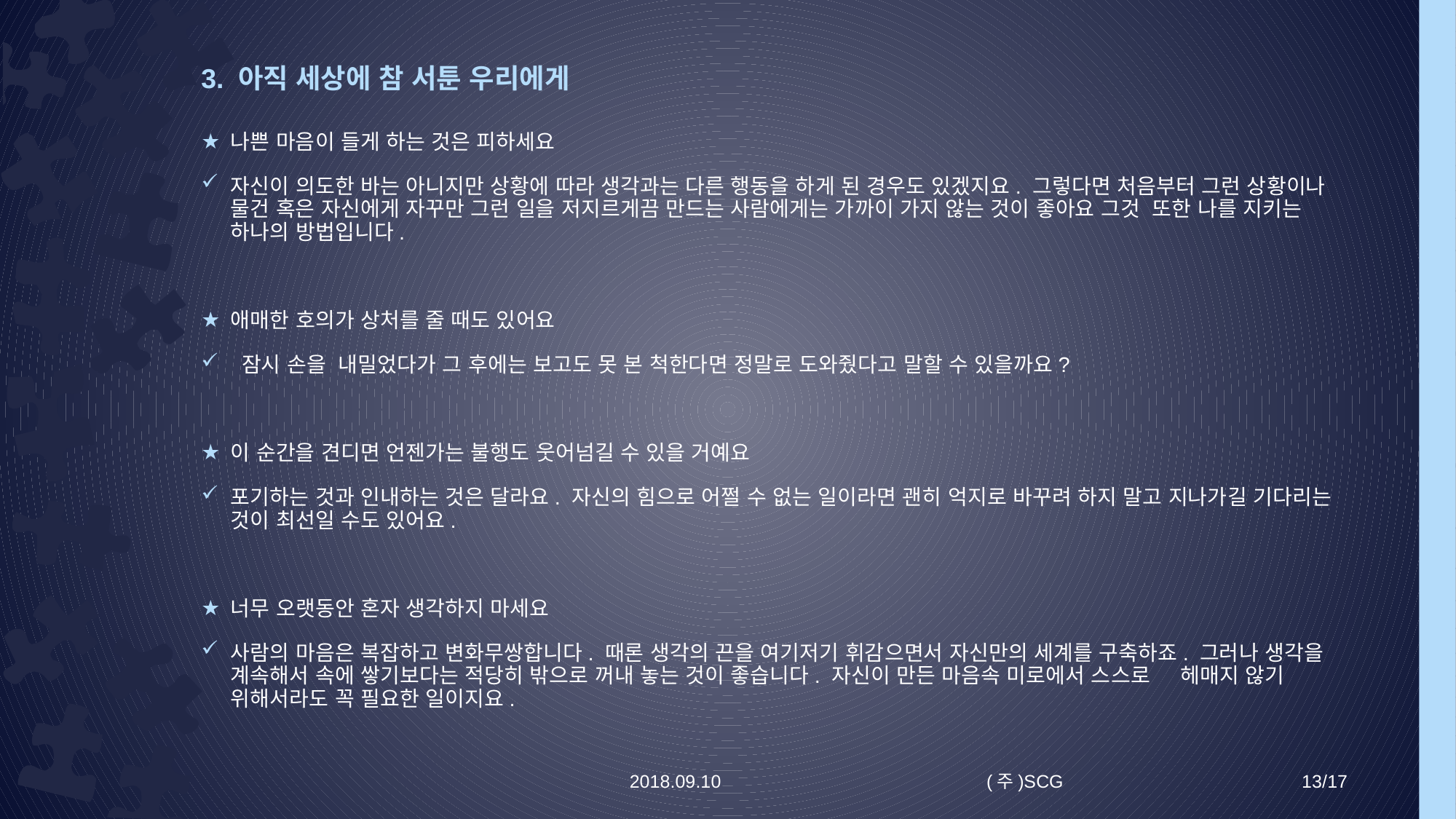

# 3. 아직 세상에 참 서툰 우리에게
나쁜 마음이 들게 하는 것은 피하세요
자신이 의도한 바는 아니지만 상황에 따라 생각과는 다른 행동을 하게 된 경우도 있겠지요. 그렇다면 처음부터 그런 상황이나 물건 혹은 자신에게 자꾸만 그런 일을 저지르게끔 만드는 사람에게는 가까이 가지 않는 것이 좋아요 그것  또한 나를 지키는 하나의 방법입니다.

애매한 호의가 상처를 줄 때도 있어요
 잠시 손을  내밀었다가 그 후에는 보고도 못 본 척한다면 정말로 도와줬다고 말할 수 있을까요?

이 순간을 견디면 언젠가는 불행도 웃어넘길 수 있을 거예요
포기하는 것과 인내하는 것은 달라요. 자신의 힘으로 어쩔 수 없는 일이라면 괜히 억지로 바꾸려 하지 말고 지나가길 기다리는 것이 최선일 수도 있어요.

너무 오랫동안 혼자 생각하지 마세요
사람의 마음은 복잡하고 변화무쌍합니다. 때론 생각의 끈을 여기저기 휘감으면서 자신만의 세계를 구축하죠. 그러나 생각을 계속해서 속에 쌓기보다는 적당히 밖으로 꺼내 놓는 것이 좋습니다. 자신이 만든 마음속 미로에서 스스로     헤매지 않기 위해서라도 꼭 필요한 일이지요.

2018.09.10
(주)SCG
13/17